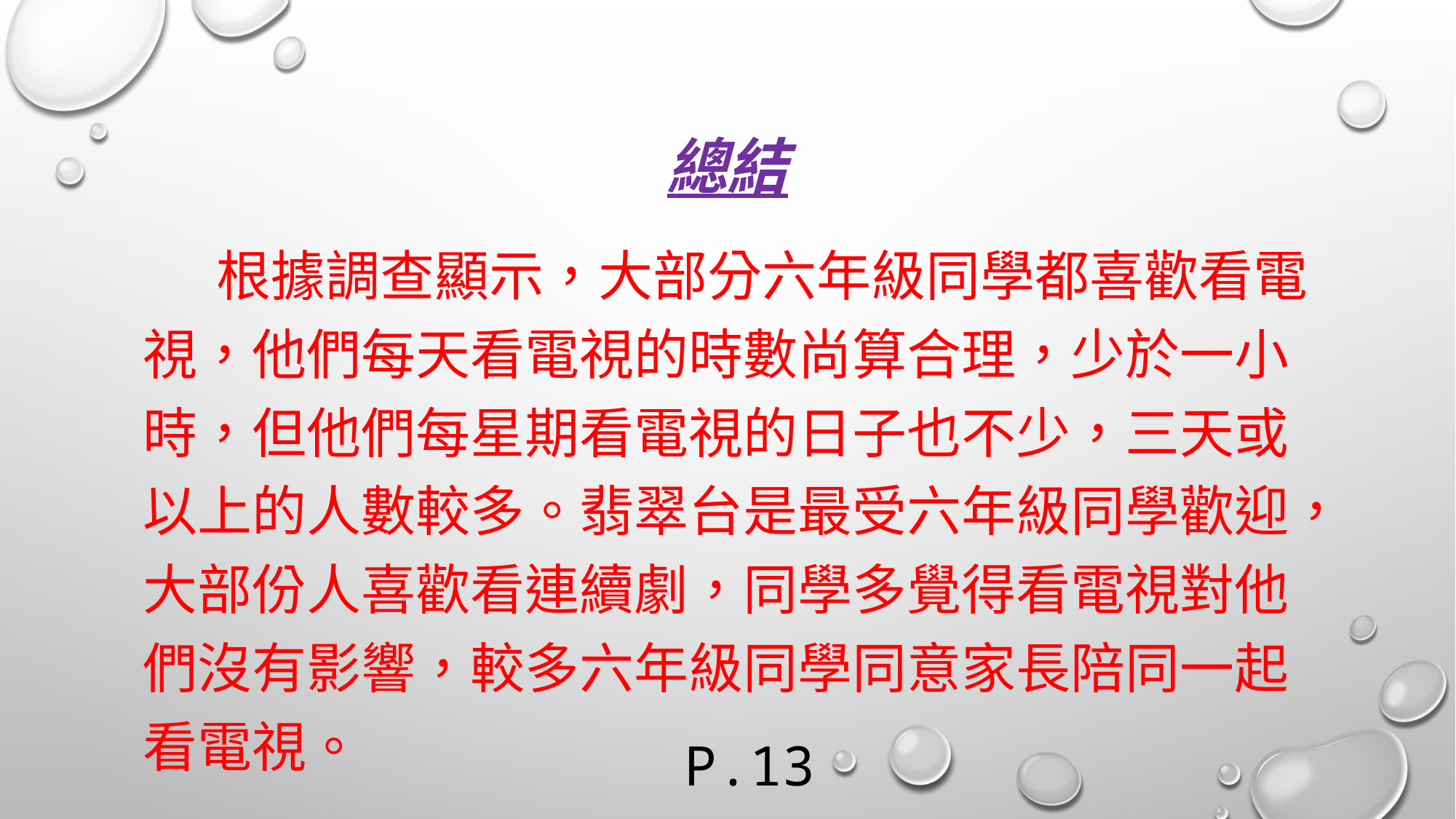

# 總結
     根據調查顯示，大部分六年級同學都喜歡看電視，他們每天看電視的時數尚算合理，少於一小時，但他們每星期看電視的日子也不少，三天或以上的人數較多。翡翠台是最受六年級同學歡迎，大部份人喜歡看連續劇，同學多覺得看電視對他們沒有影響，較多六年級同學同意家長陪同一起看電視。
P.13